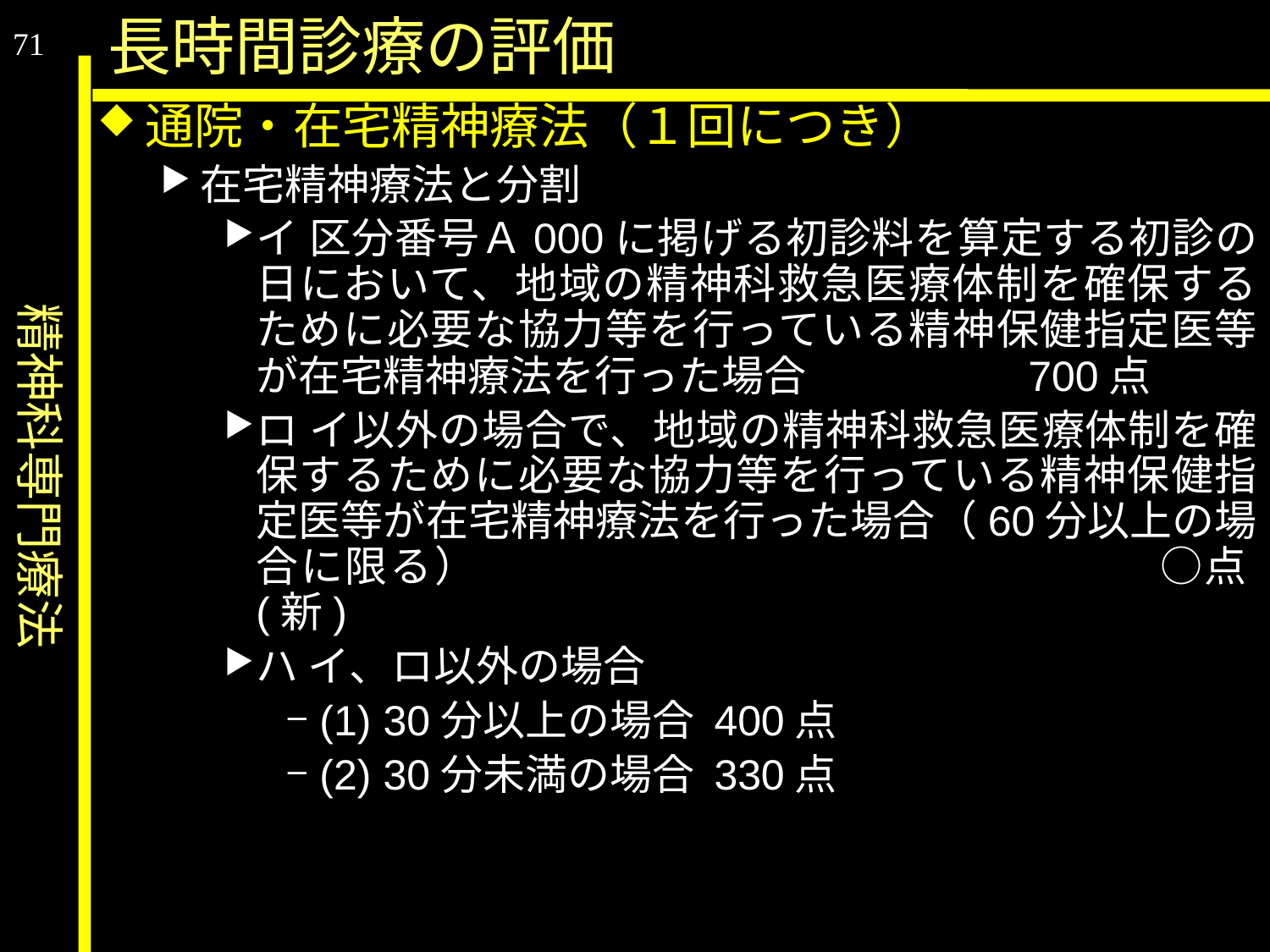

精神科専門療法
長時間診療の評価
71

通院・在宅精神療法（１回につき）
在宅精神療法と分割
イ 区分番号Ａ000に掲げる初診料を算定する初診の日において、地域の精神科救急医療体制を確保するために必要な協力等を行っている精神保健指定医等が在宅精神療法を行った場合　　　　　700点
ロ イ以外の場合で、地域の精神科救急医療体制を確保するために必要な協力等を行っている精神保健指定医等が在宅精神療法を行った場合（60分以上の場合に限る） 　　　　　　　　　　　　　　　○点(新)
ハ イ、ロ以外の場合
(1) 30分以上の場合 400点
(2) 30分未満の場合 330点